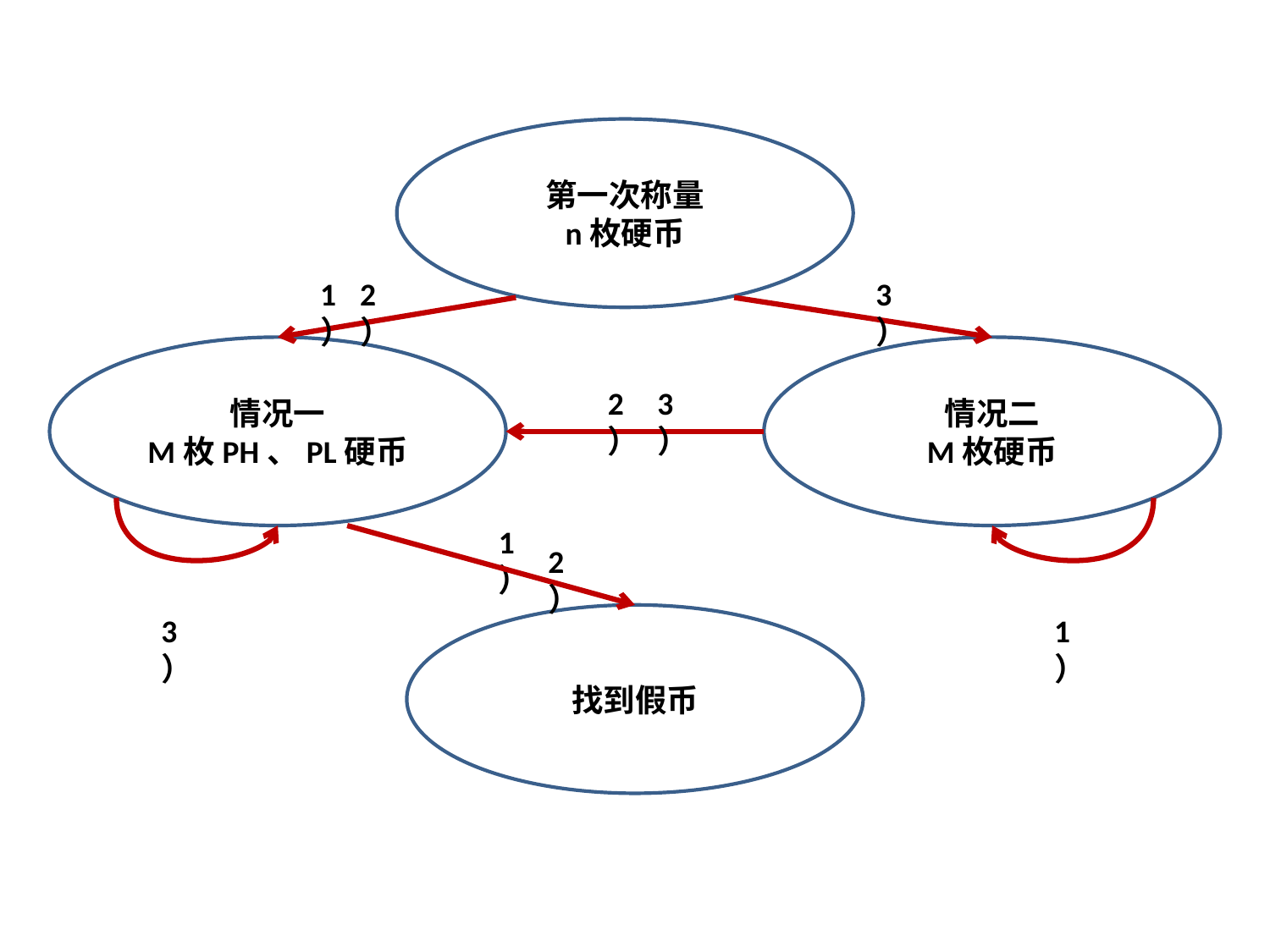

第一次称量
n枚硬币
1）
2）
3）
情况一
M枚PH、PL硬币
情况二
M枚硬币
2）
3）
1）
2）
3）
找到假币
1）